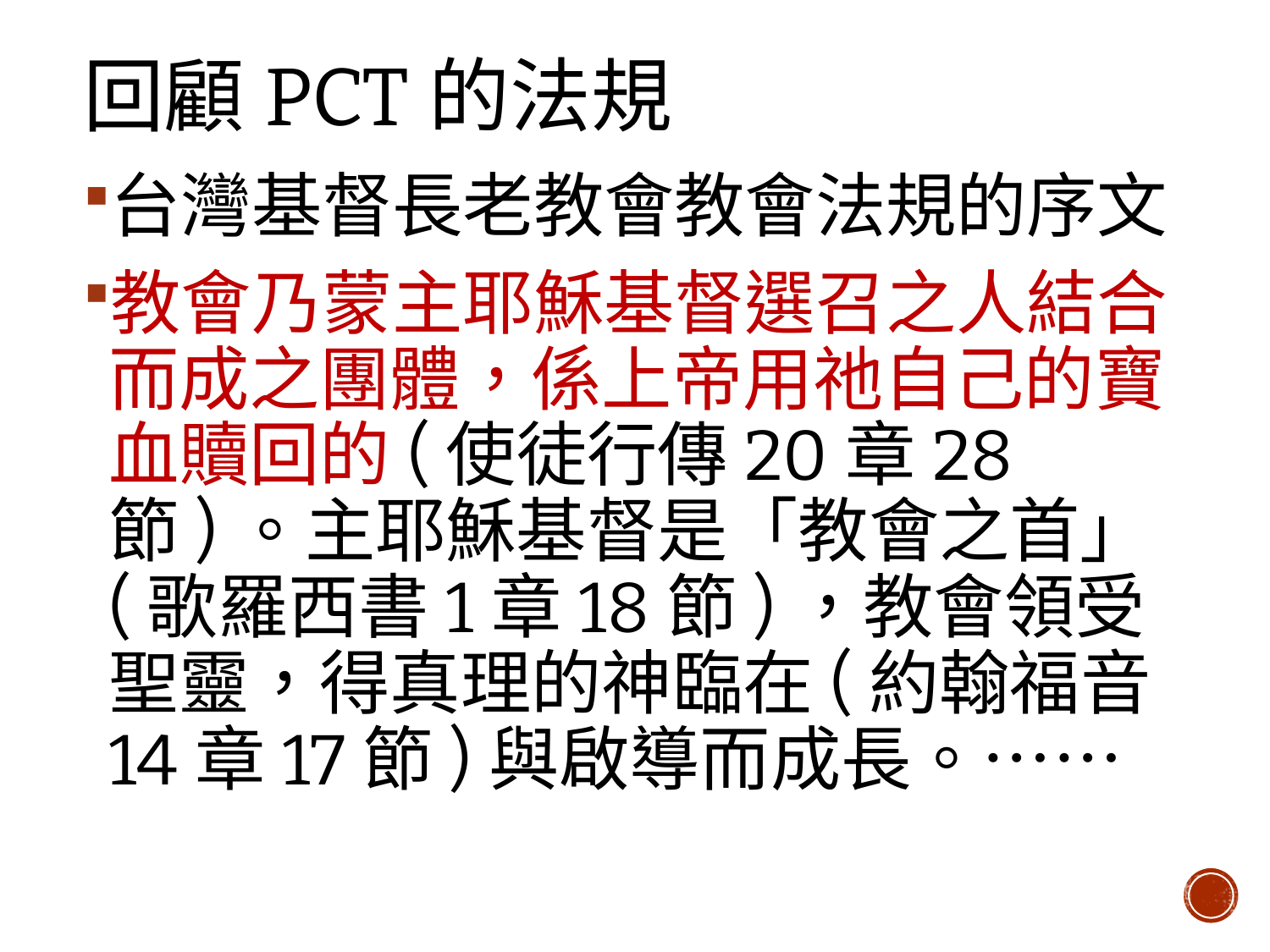

# 回顧PCT的法規
台灣基督長老教會教會法規的序文
教會乃蒙主耶穌基督選召之人結合而成之團體，係上帝用祂自己的寶血贖回的(使徒行傳20章28節)。主耶穌基督是「教會之首」(歌羅西書1章18節)，教會領受聖靈，得真理的神臨在(約翰福音14章17節)與啟導而成長。……